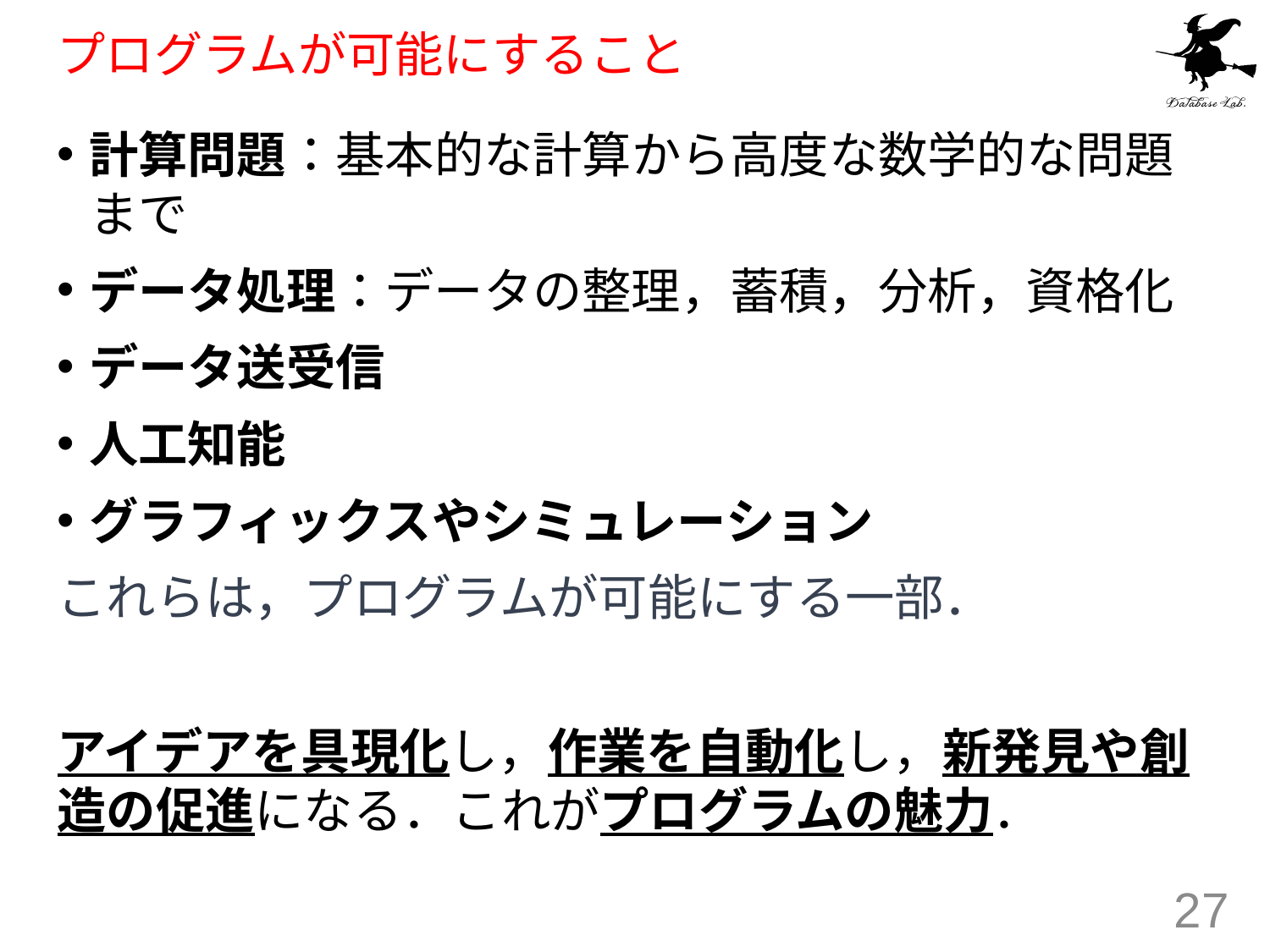

# プログラムが可能にすること
計算問題：基本的な計算から高度な数学的な問題まで
データ処理：データの整理，蓄積，分析，資格化
データ送受信
人工知能
グラフィックスやシミュレーション
これらは，プログラムが可能にする一部．

アイデアを具現化し，作業を自動化し，新発見や創造の促進になる．これがプログラムの魅力．

27